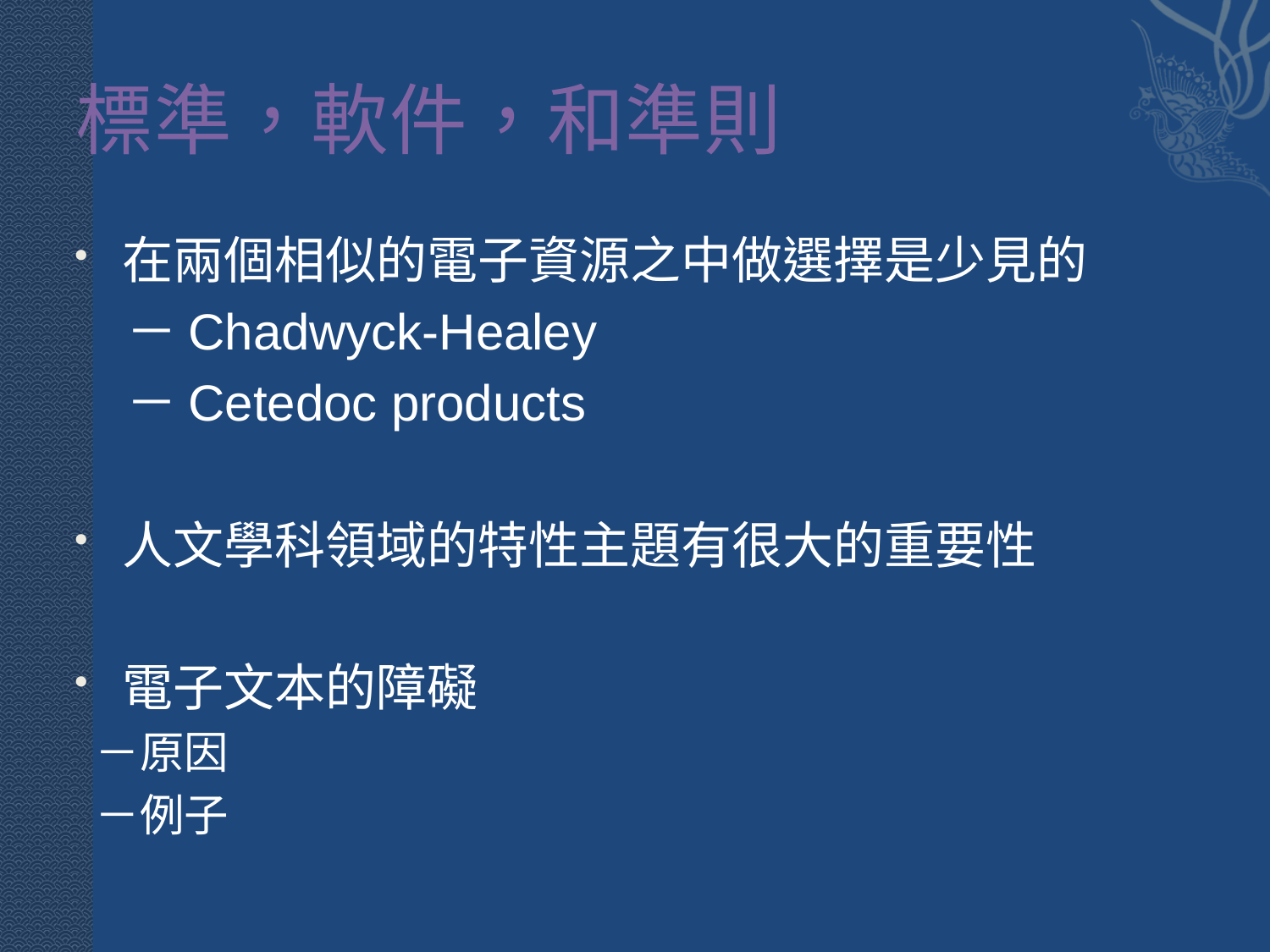

# 標準，軟件，和準則
在兩個相似的電子資源之中做選擇是少見的
　－Chadwyck-Healey
　－Cetedoc products

人文學科領域的特性主題有很大的重要性

電子文本的障礙
 －原因
 －例子